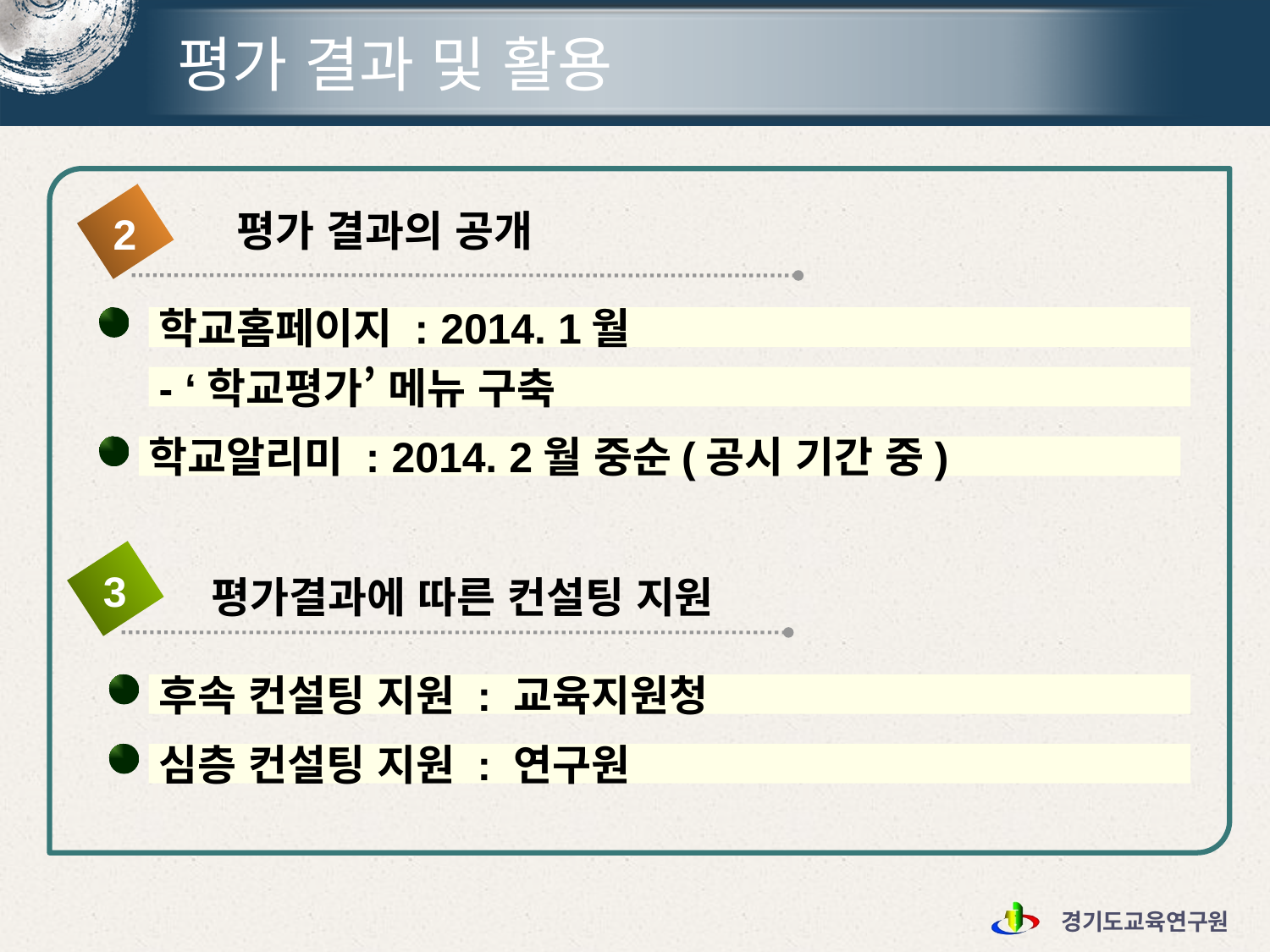

# 평가 결과 및 활용

2

평가 결과의 공개

학교홈페이지 : 2014. 1월
- ‘학교평가’ 메뉴 구축

학교알리미 : 2014. 2월 중순(공시 기간 중)

3
평가결과에 따른 컨설팅 지원

후속 컨설팅 지원 : 교육지원청

심층 컨설팅 지원 : 연구원